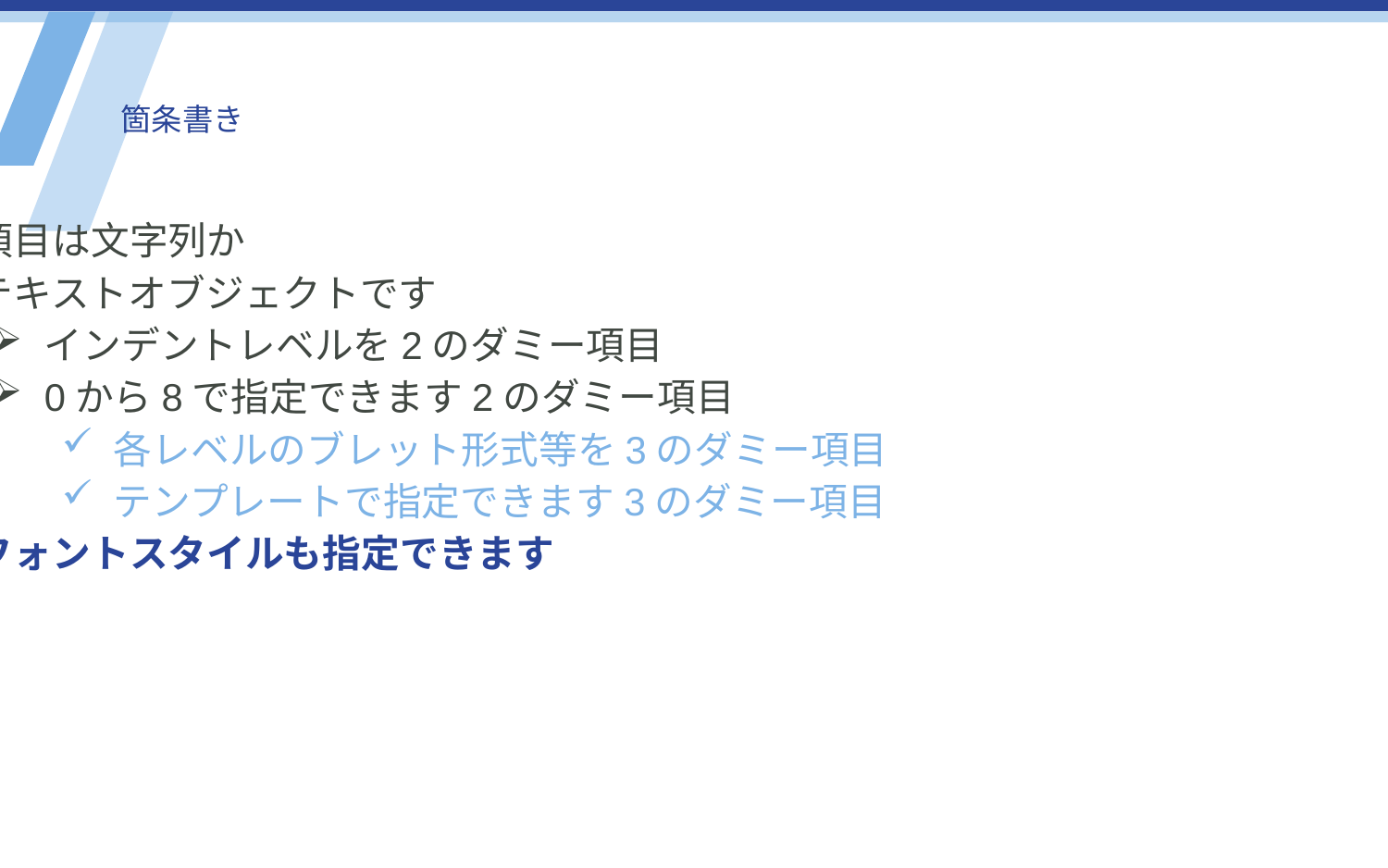

# 箇条書き
項目は文字列か
テキストオブジェクトです
インデントレベルを2のダミー項目
0から8で指定できます2のダミー項目
各レベルのブレット形式等を3のダミー項目
テンプレートで指定できます3のダミー項目
フォントスタイルも指定できます